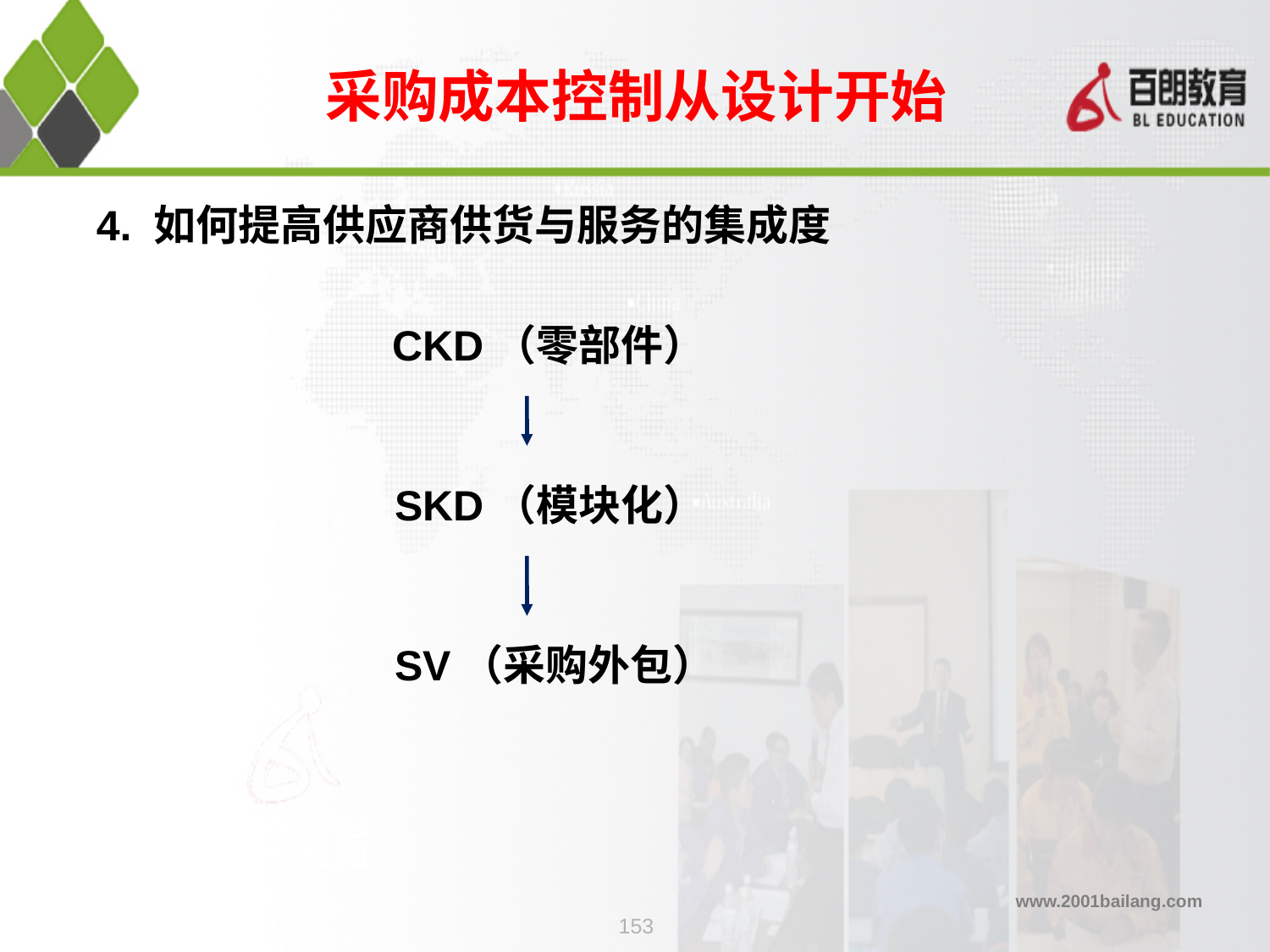

采购成本控制从设计开始
4. 如何提高供应商供货与服务的集成度
CKD（零部件）

SKD（模块化）

SV（采购外包）
153